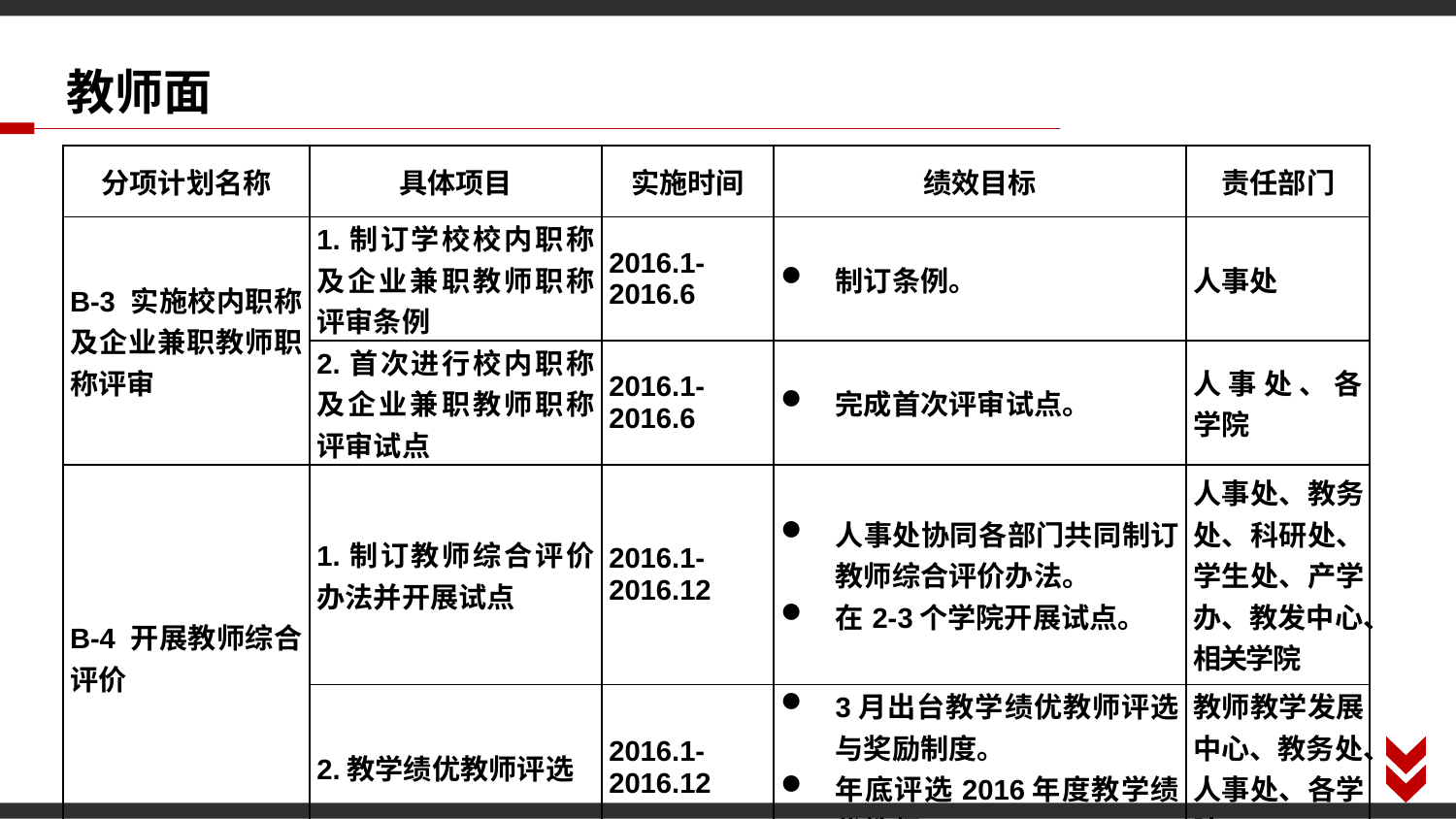

教师面

| 分项计划名称 | 具体项目 | 实施时间 | 绩效目标 | 责任部门 |
| --- | --- | --- | --- | --- |
| B-3 实施校内职称及企业兼职教师职称评审 | 1.制订学校校内职称及企业兼职教师职称评审条例 | 2016.1-2016.6 | 制订条例。 | 人事处 |
|  | 2.首次进行校内职称及企业兼职教师职称评审试点 | 2016.1-2016.6 | 完成首次评审试点。 | 人事处、各学院 |
| B-4 开展教师综合评价 | 1.制订教师综合评价办法并开展试点 | 2016.1-2016.12 | 人事处协同各部门共同制订教师综合评价办法。 在2-3个学院开展试点。 | 人事处、教务处、科研处、学生处、产学办、教发中心、相关学院 |
|  | 2.教学绩优教师评选 | 2016.1-2016.12 | 3月出台教学绩优教师评选与奖励制度。 年底评选2016年度教学绩优教师。 | 教师教学发展中心、教务处、人事处、各学院 |